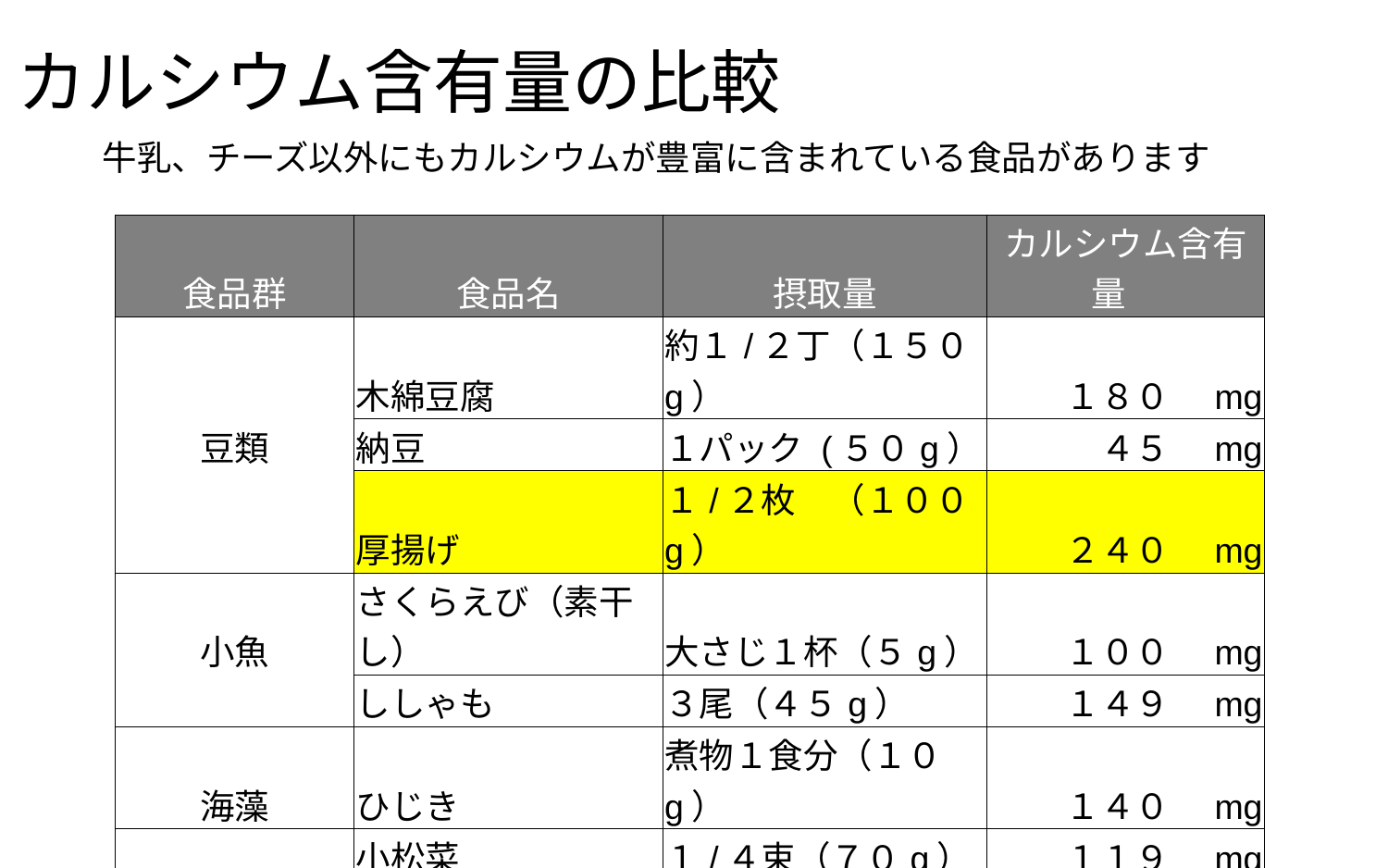

カルシウム含有量の比較
牛乳、チーズ以外にもカルシウムが豊富に含まれている食品があります
| 食品群 | 食品名 | 摂取量 | カルシウム含有量 |
| --- | --- | --- | --- |
|  | 木綿豆腐 | 約１/２丁（１５０g） | １８０　mg |
| 豆類 | 納豆 | １パック (５０g） | ４５　mg |
|  | 厚揚げ | １/２枚　（１００g） | ２４０　mg |
| 小魚 | さくらえび（素干し） | 大さじ１杯（５g） | １００　mg |
|  | ししゃも | ３尾（４５g） | １４９　mg |
| 海藻 | ひじき | 煮物１食分（１０g） | １４０　mg |
|  | 小松菜 | １/４束（７０g） | １１９　mg |
| 野菜類 | 菜の花 | １/４束（５０g） | ８０　mg |
|  | 水菜 | １/４束（５０g） | １０５　mg |
|  | 切り干し大根 | 煮物１食分（１５g） | ８１　mg |
|  | 牛乳 | コップ１杯（２００g） | ２２０　mg |
| 牛乳・乳製品 | ヨーグルト | １パック（１００g） | １２０　mg |
|  | プロセスチーズ | １切れ（２０g） | １２６　mg |